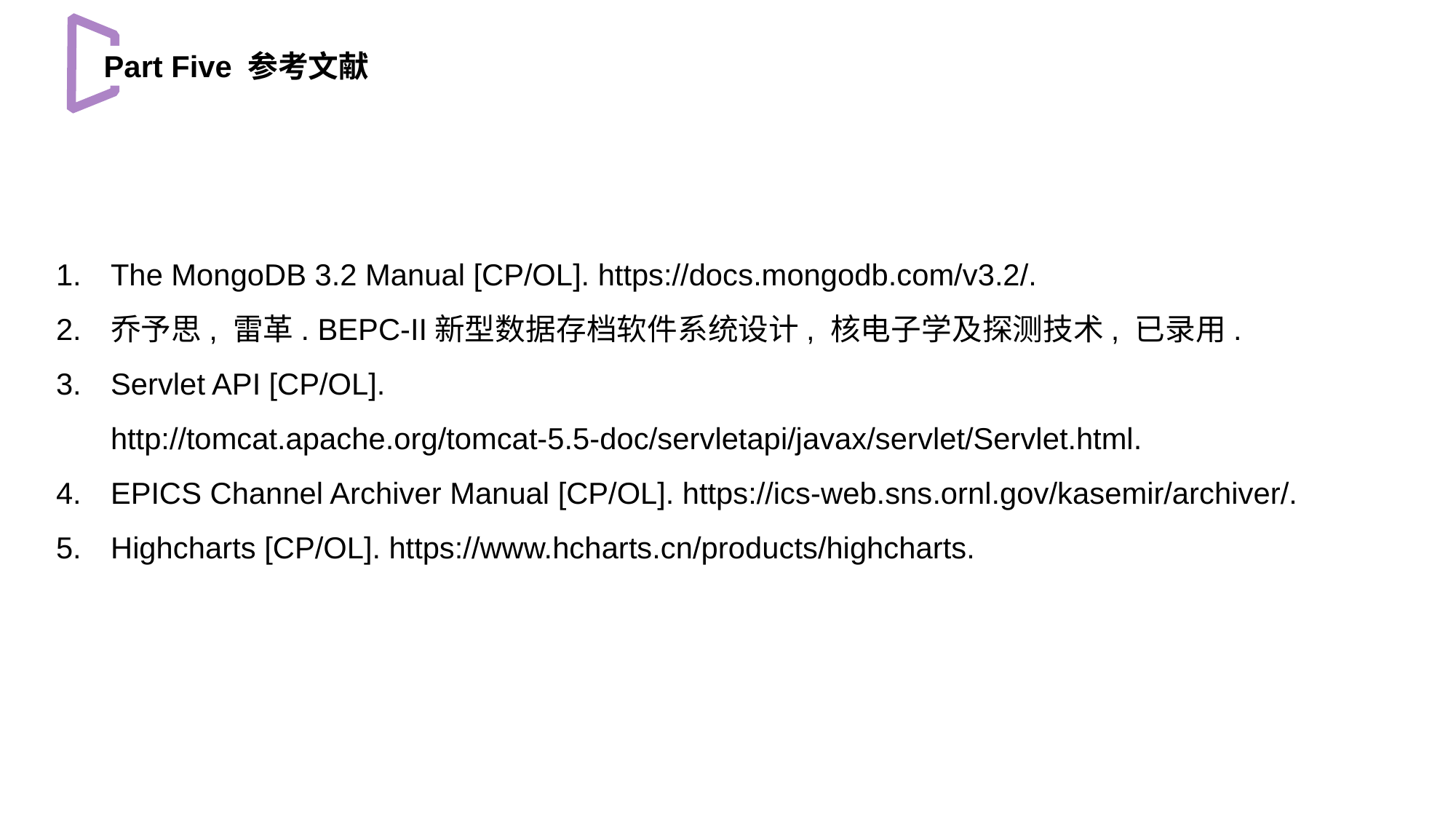

Part Five 参考文献
The MongoDB 3.2 Manual [CP/OL]. https://docs.mongodb.com/v3.2/.
乔予思, 雷革. BEPC-II新型数据存档软件系统设计, 核电子学及探测技术, 已录用.
Servlet API [CP/OL]. http://tomcat.apache.org/tomcat-5.5-doc/servletapi/javax/servlet/Servlet.html.
EPICS Channel Archiver Manual [CP/OL]. https://ics-web.sns.ornl.gov/kasemir/archiver/.
Highcharts [CP/OL]. https://www.hcharts.cn/products/highcharts.